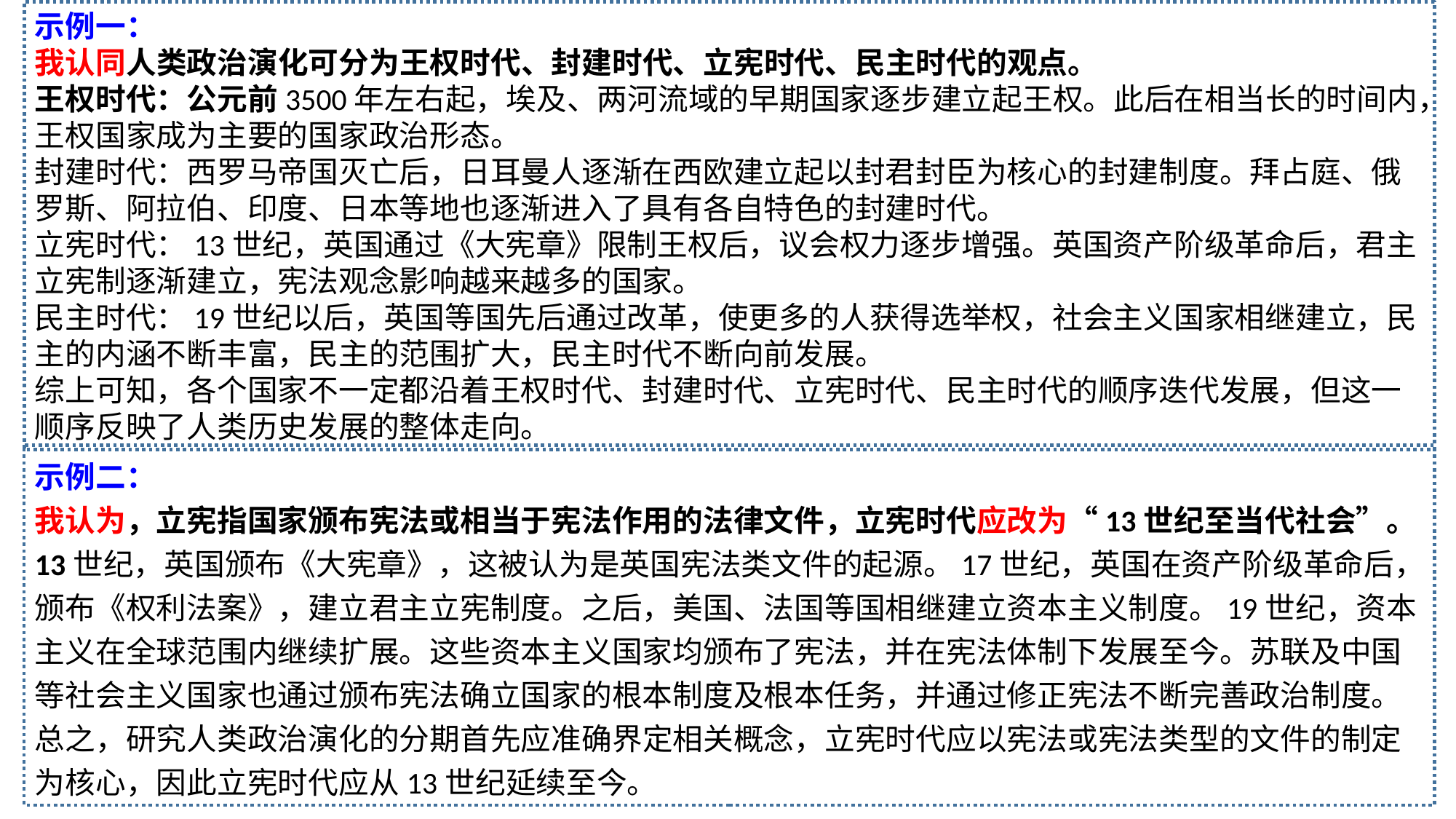

示例一：
我认同人类政治演化可分为王权时代、封建时代、立宪时代、民主时代的观点。王权时代：公元前3500年左右起，埃及、两河流域的早期国家逐步建立起王权。此后在相当长的时间内，王权国家成为主要的国家政治形态。封建时代：西罗马帝国灭亡后，日耳曼人逐渐在西欧建立起以封君封臣为核心的封建制度。拜占庭、俄罗斯、阿拉伯、印度、日本等地也逐渐进入了具有各自特色的封建时代。立宪时代：13世纪，英国通过《大宪章》限制王权后，议会权力逐步增强。英国资产阶级革命后，君主立宪制逐渐建立，宪法观念影响越来越多的国家。民主时代：19世纪以后，英国等国先后通过改革，使更多的人获得选举权，社会主义国家相继建立，民主的内涵不断丰富，民主的范围扩大，民主时代不断向前发展。综上可知，各个国家不一定都沿着王权时代、封建时代、立宪时代、民主时代的顺序迭代发展，但这一顺序反映了人类历史发展的整体走向。
示例二：
我认为，立宪指国家颁布宪法或相当于宪法作用的法律文件，立宪时代应改为“13世纪至当代社会”。13世纪，英国颁布《大宪章》，这被认为是英国宪法类文件的起源。17世纪，英国在资产阶级革命后，颁布《权利法案》，建立君主立宪制度。之后，美国、法国等国相继建立资本主义制度。19世纪，资本主义在全球范围内继续扩展。这些资本主义国家均颁布了宪法，并在宪法体制下发展至今。苏联及中国等社会主义国家也通过颁布宪法确立国家的根本制度及根本任务，并通过修正宪法不断完善政治制度。总之，研究人类政治演化的分期首先应准确界定相关概念，立宪时代应以宪法或宪法类型的文件的制定为核心，因此立宪时代应从13世纪延续至今。